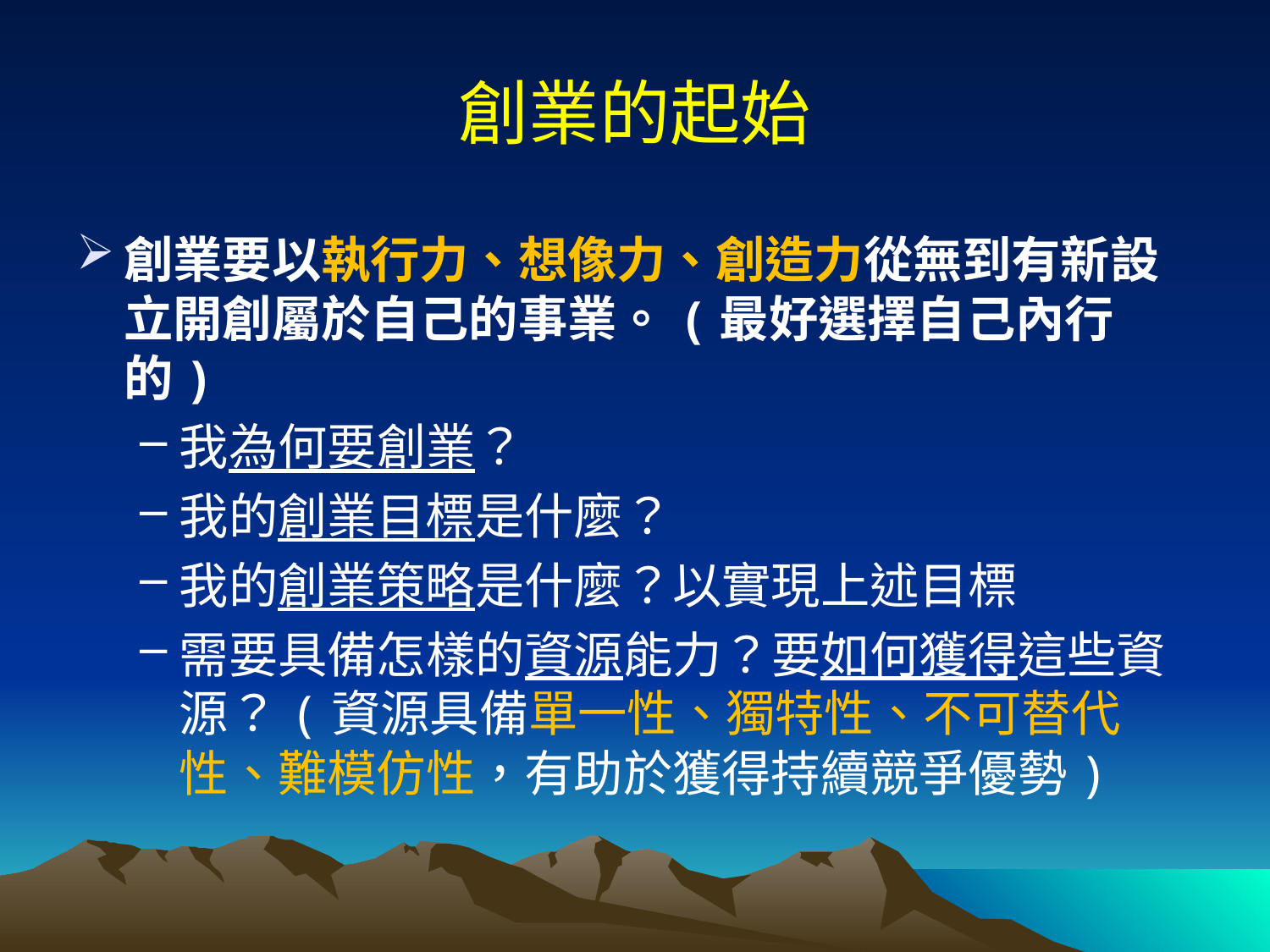

# 創業的起始
創業要以執行力、想像力、創造力從無到有新設立開創屬於自己的事業。(最好選擇自己內行的)
我為何要創業？
我的創業目標是什麼？
我的創業策略是什麼？以實現上述目標
需要具備怎樣的資源能力？要如何獲得這些資源？(資源具備單一性、獨特性、不可替代性、難模仿性，有助於獲得持續競爭優勢)